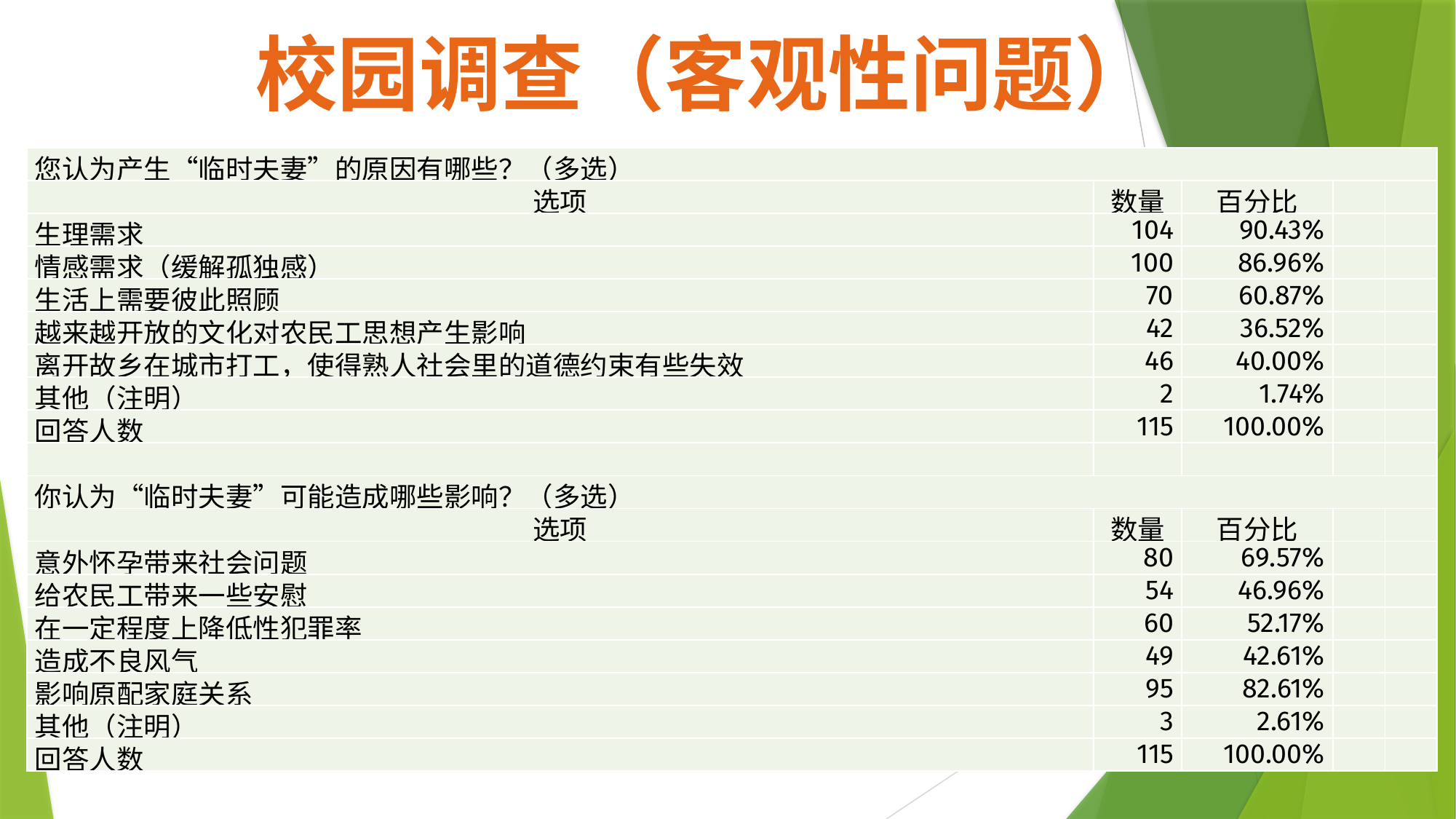

校园调查（客观性问题）
| 您认为产生“临时夫妻”的原因有哪些？（多选） |  |  |  |  |
| --- | --- | --- | --- | --- |
| 选项 | 数量 | 百分比 |  |  |
| 生理需求 | 104 | 90.43% |  |  |
| 情感需求（缓解孤独感） | 100 | 86.96% |  |  |
| 生活上需要彼此照顾 | 70 | 60.87% |  |  |
| 越来越开放的文化对农民工思想产生影响 | 42 | 36.52% |  |  |
| 离开故乡在城市打工，使得熟人社会里的道德约束有些失效 | 46 | 40.00% |  |  |
| 其他（注明） | 2 | 1.74% |  |  |
| 回答人数 | 115 | 100.00% |  |  |
|  |  |  |  |  |
| 你认为“临时夫妻”可能造成哪些影响？（多选） |  |  |  |  |
| 选项 | 数量 | 百分比 |  |  |
| 意外怀孕带来社会问题 | 80 | 69.57% |  |  |
| 给农民工带来一些安慰 | 54 | 46.96% |  |  |
| 在一定程度上降低性犯罪率 | 60 | 52.17% |  |  |
| 造成不良风气 | 49 | 42.61% |  |  |
| 影响原配家庭关系 | 95 | 82.61% |  |  |
| 其他（注明） | 3 | 2.61% |  |  |
| 回答人数 | 115 | 100.00% |  |  |